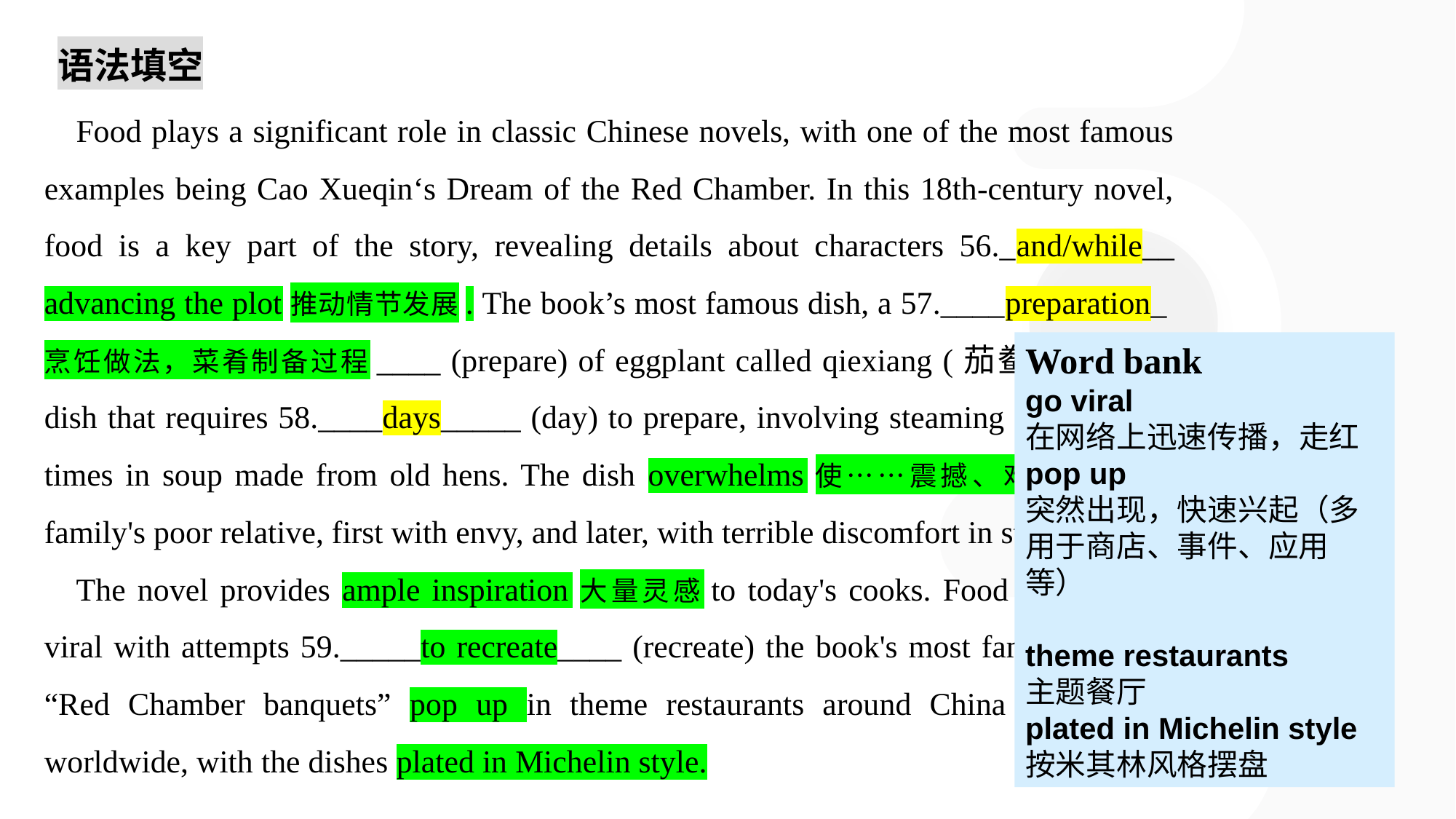

# 语法填空
Food plays a significant role in classic Chinese novels, with one of the most famous examples being Cao Xueqin‘s Dream of the Red Chamber. In this 18th-century novel, food is a key part of the story, revealing details about characters 56._and/while__ advancing the plot推动情节发展. The book’s most famous dish, a 57.____preparation_烹饪做法，菜肴制备过程____ (prepare) of eggplant called qiexiang (茄鲞), is a rich dish that requires 58.____days_____ (day) to prepare, involving steaming eggplant ten times in soup made from old hens. The dish overwhelms使……震撼、难以承受the family's poor relative, first with envy, and later, with terrible discomfort in stomachs.
The novel provides ample inspiration大量灵感to today's cooks. Food bloggers go viral with attempts 59._____to recreate____ (recreate) the book's most famous dishes. “Red Chamber banquets” pop up in theme restaurants around China and indeed worldwide, with the dishes plated in Michelin style.
Word bank
go viral
在网络上迅速传播，走红
pop up
突然出现，快速兴起（多用于商店、事件、应用等）

theme restaurants
主题餐厅
plated in Michelin style
按米其林风格摆盘